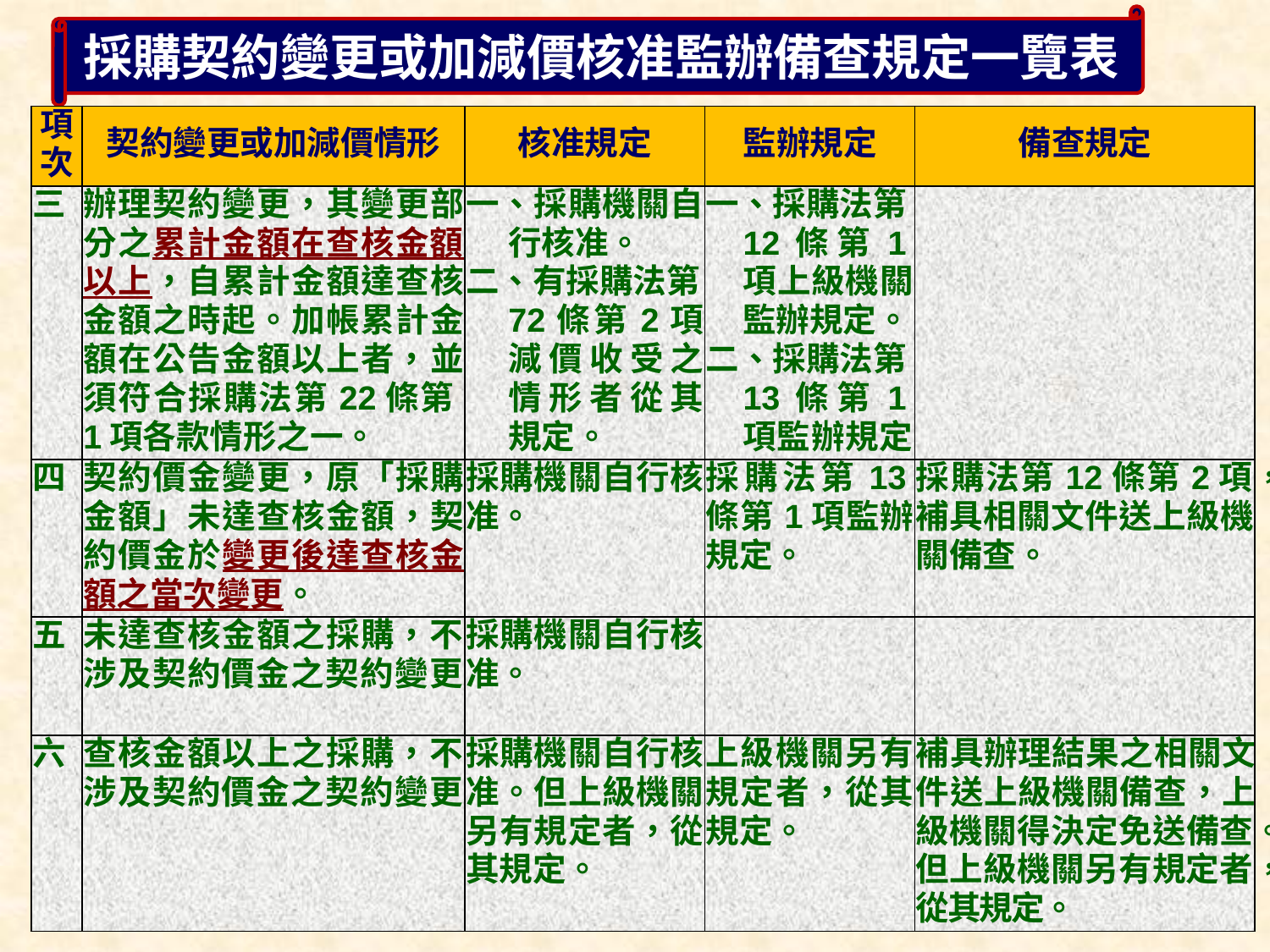

採購契約變更或加減價核准監辦備查規定一覽表
| 項次 | 契約變更或加減價情形 | 核准規定 | 監辦規定 | 備查規定 |
| --- | --- | --- | --- | --- |
| 三 | 辦理契約變更，其變更部分之累計金額在查核金額以上，自累計金額達查核金額之時起。加帳累計金額在公告金額以上者，並須符合採購法第22條第1項各款情形之一。 | 一、採購機關自行核准。 二、有採購法第72條第2項減價收受之情形者從其規定。 | 一、採購法第12條第1項上級機關監辦規定。 二、採購法第13條第1項監辦規定。 |  |
| 四 | 契約價金變更，原「採購金額」未達查核金額，契約價金於變更後達查核金額之當次變更。 | 採購機關自行核准。 | 採購法第13條第1項監辦規定。 | 採購法第12條第2項，補具相關文件送上級機關備查。 |
| 五 | 未達查核金額之採購，不涉及契約價金之契約變更。 | 採購機關自行核准。 |  |  |
| 六 | 查核金額以上之採購，不涉及契約價金之契約變更。 | 採購機關自行核准。但上級機關另有規定者，從其規定。 | 上級機關另有規定者，從其規定。 | 補具辦理結果之相關文件送上級機關備查，上級機關得決定免送備查。但上級機關另有規定者，從其規定。 |
171